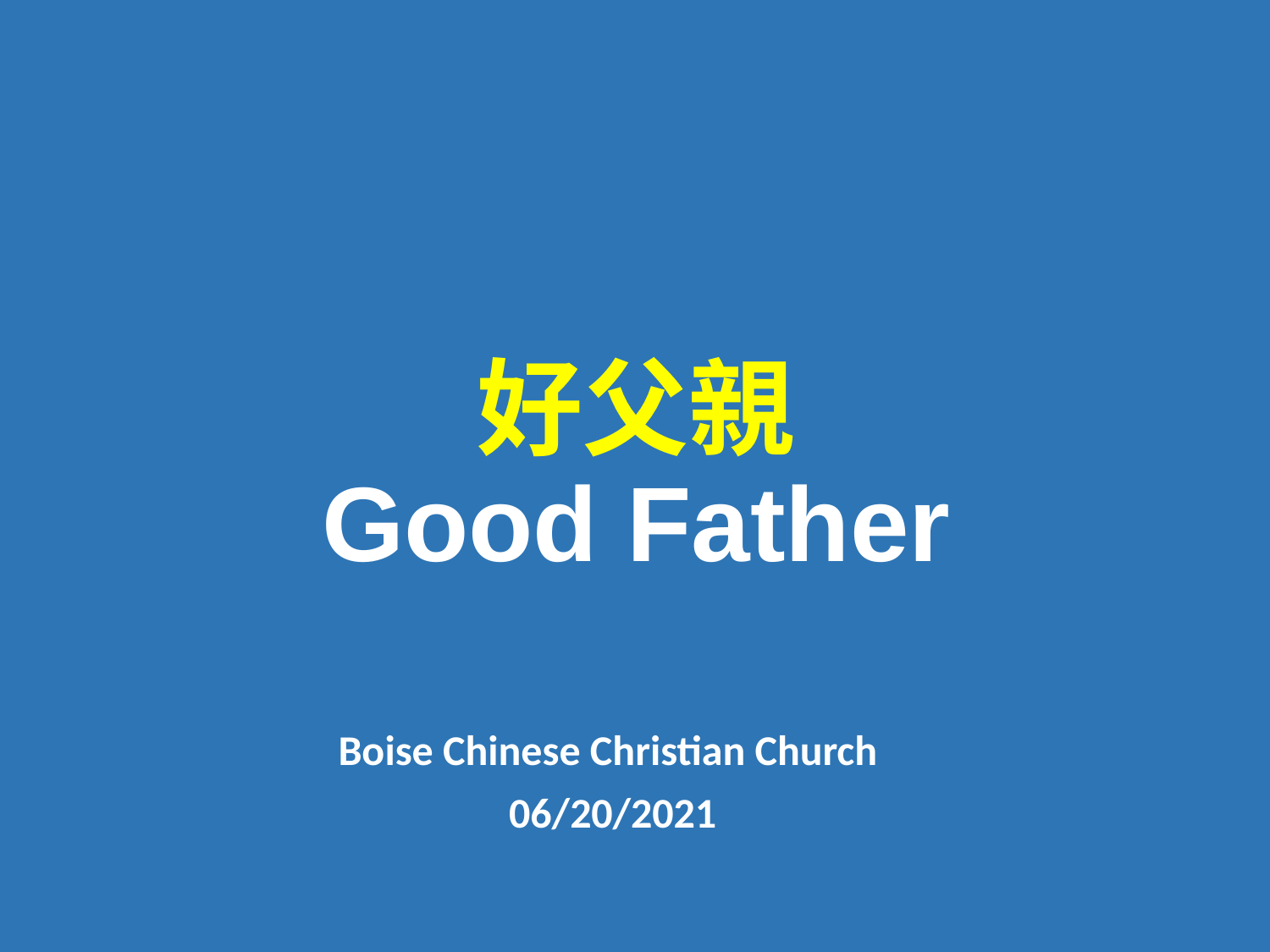

# 好父親 Good Father
Boise Chinese Christian Church
06/20/2021